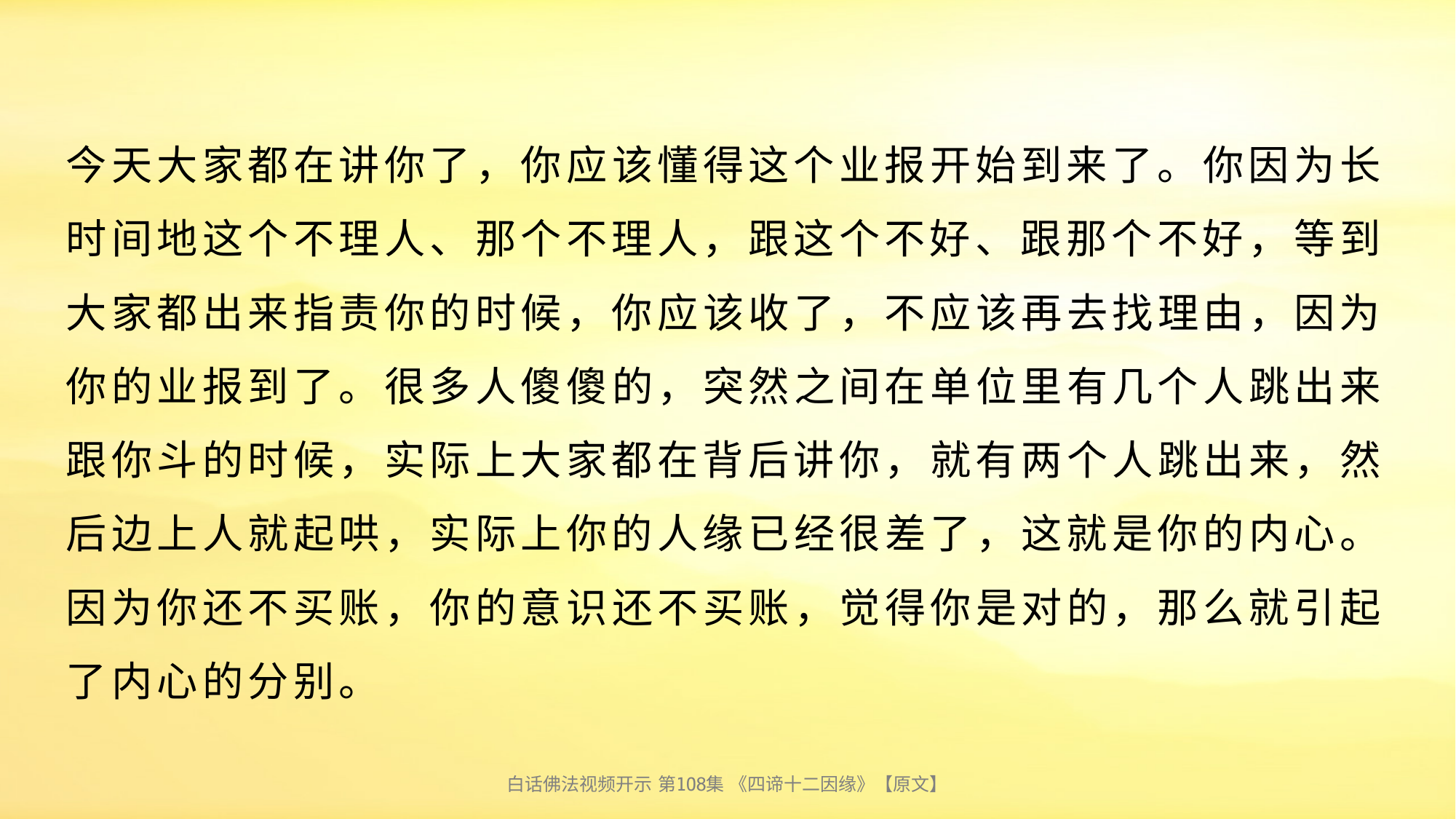

# 今天大家都在讲你了，你应该懂得这个业报开始到来了。你因为长时间地这个不理人、那个不理人，跟这个不好、跟那个不好，等到大家都出来指责你的时候，你应该收了，不应该再去找理由，因为你的业报到了。很多人傻傻的，突然之间在单位里有几个人跳出来跟你斗的时候，实际上大家都在背后讲你，就有两个人跳出来，然后边上人就起哄，实际上你的人缘已经很差了，这就是你的内心。因为你还不买账，你的意识还不买账，觉得你是对的，那么就引起了内心的分别。
白话佛法视频开示 第108集 《四谛十二因缘》【原文】